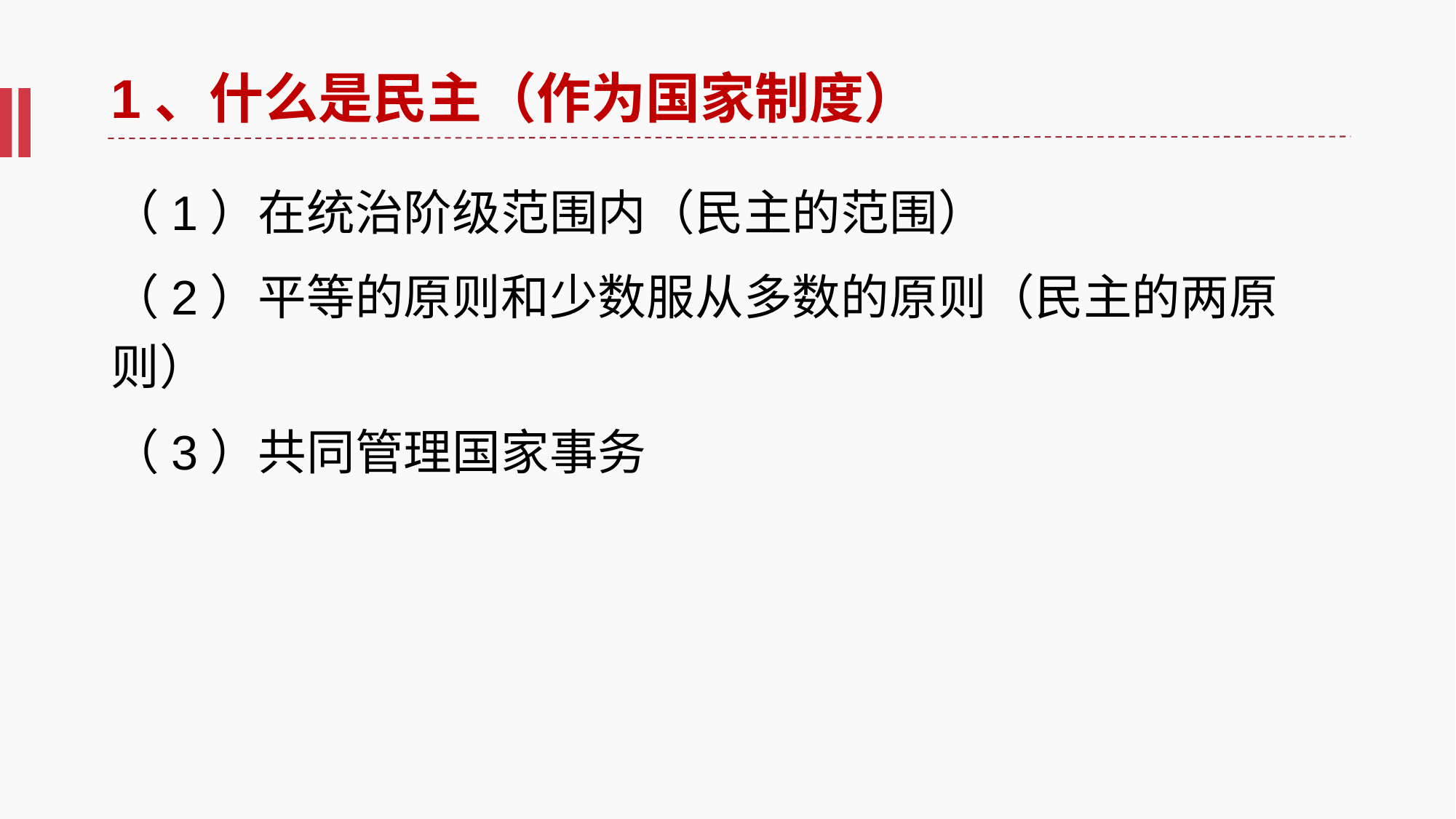

# 1、什么是民主（作为国家制度）
（1）在统治阶级范围内（民主的范围）
（2）平等的原则和少数服从多数的原则（民主的两原则）
（3）共同管理国家事务